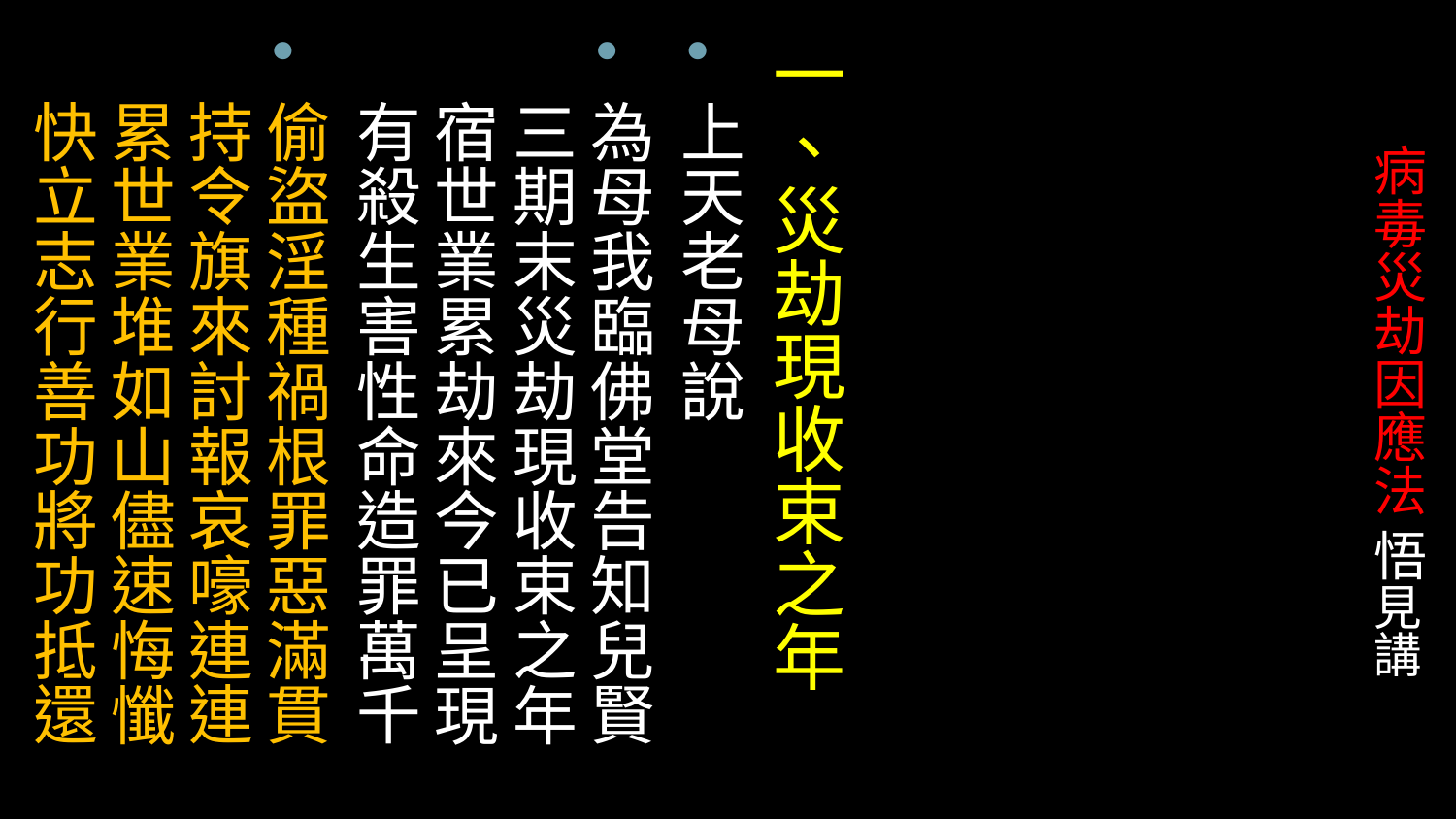

一、災劫現收束之年
上天老母說
為母我臨佛堂告知兒賢三期末災劫現收束之年宿世業累劫來今已呈現有殺生害性命造罪萬千
偷盜淫種禍根罪惡滿貫持令旗來討報哀嚎連連累世業堆如山儘速悔懺快立志行善功將功抵還
# 病毒災劫因應法 悟見講